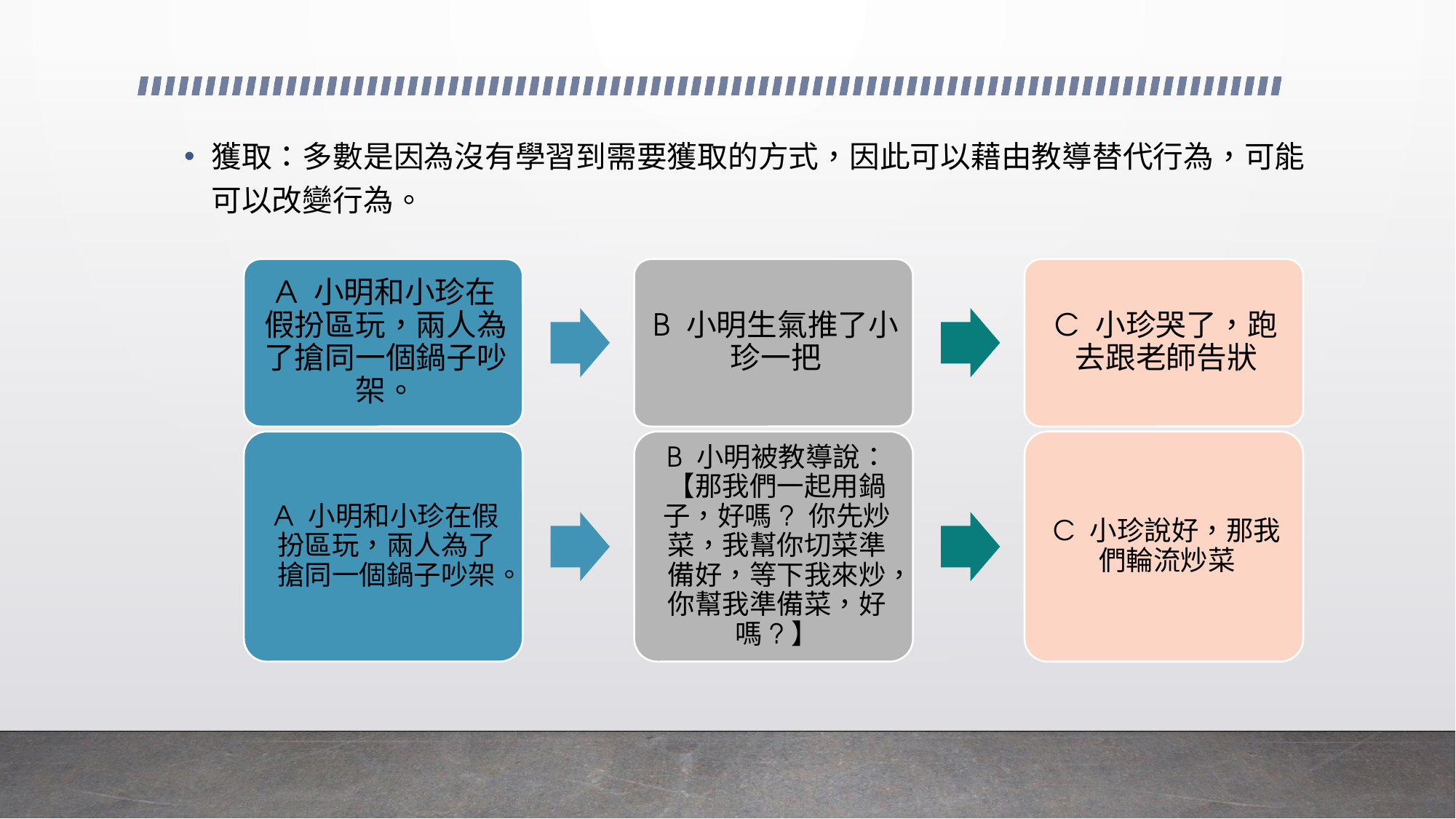

獲取：多數是因為沒有學習到需要獲取的方式，因此可以藉由教導替代行為，可能可以改變行為。

A 小明和小珍在假扮區玩，兩人為了搶同一個鍋子吵架。

B 小明生氣推了小珍一把

C 小珍哭了，跑去跟老師告狀
A 小明和小珍在假扮區玩，兩人為了搶同一個鍋子吵架。

B 小明被教導說：【那我們一起用鍋子，好嗎? 你先炒菜，我幫你切菜準備好，等下我來炒，你幫我準備菜，好嗎?】

C 小珍說好，那我們輪流炒菜